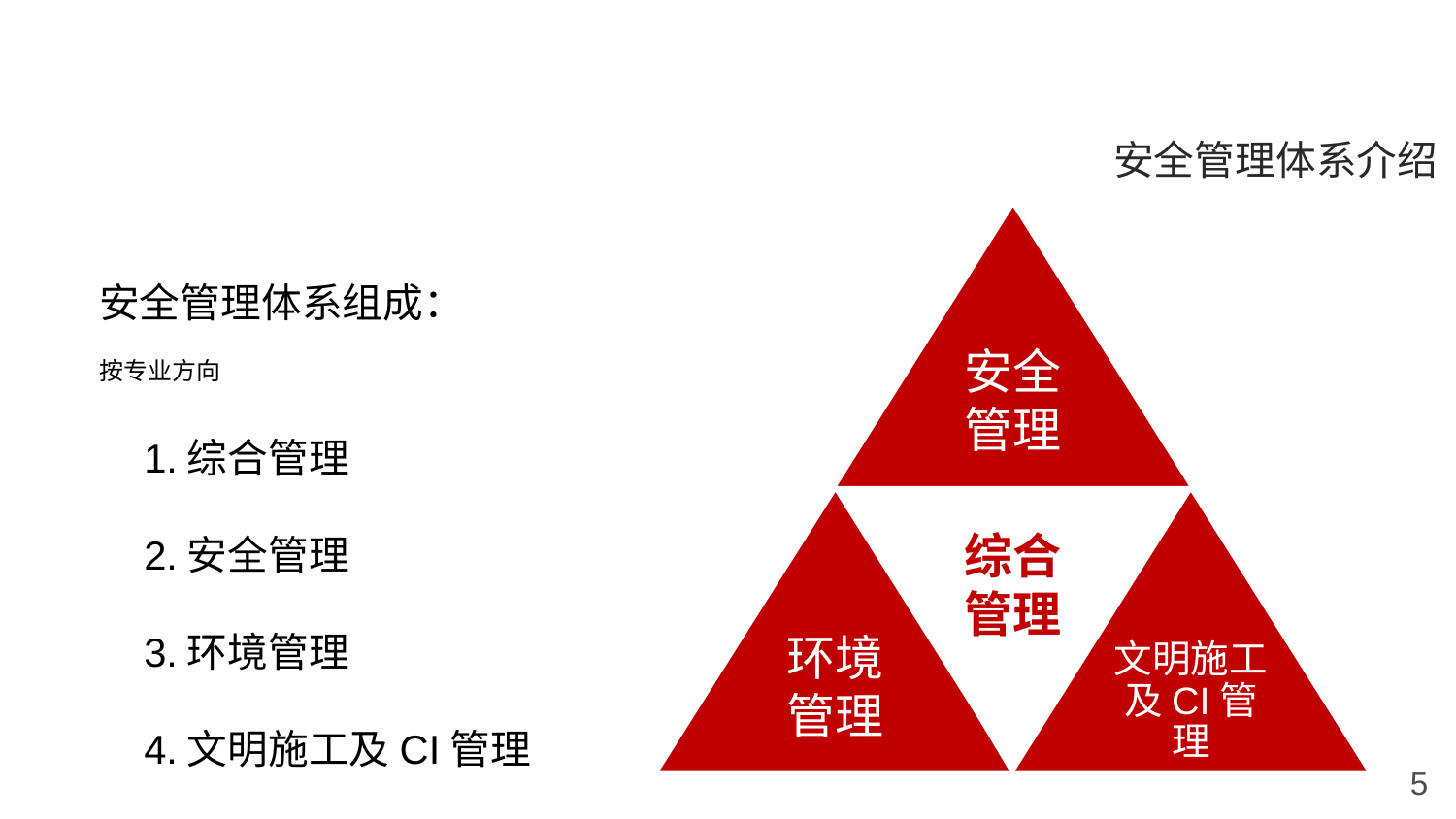

安全管理体系介绍
安全
管理

环境
管理

综合
管理
文明施工及CI管理
安全管理体系组成：
按专业方向
    1.综合管理
    2.安全管理
    3.环境管理
    4.文明施工及CI管理